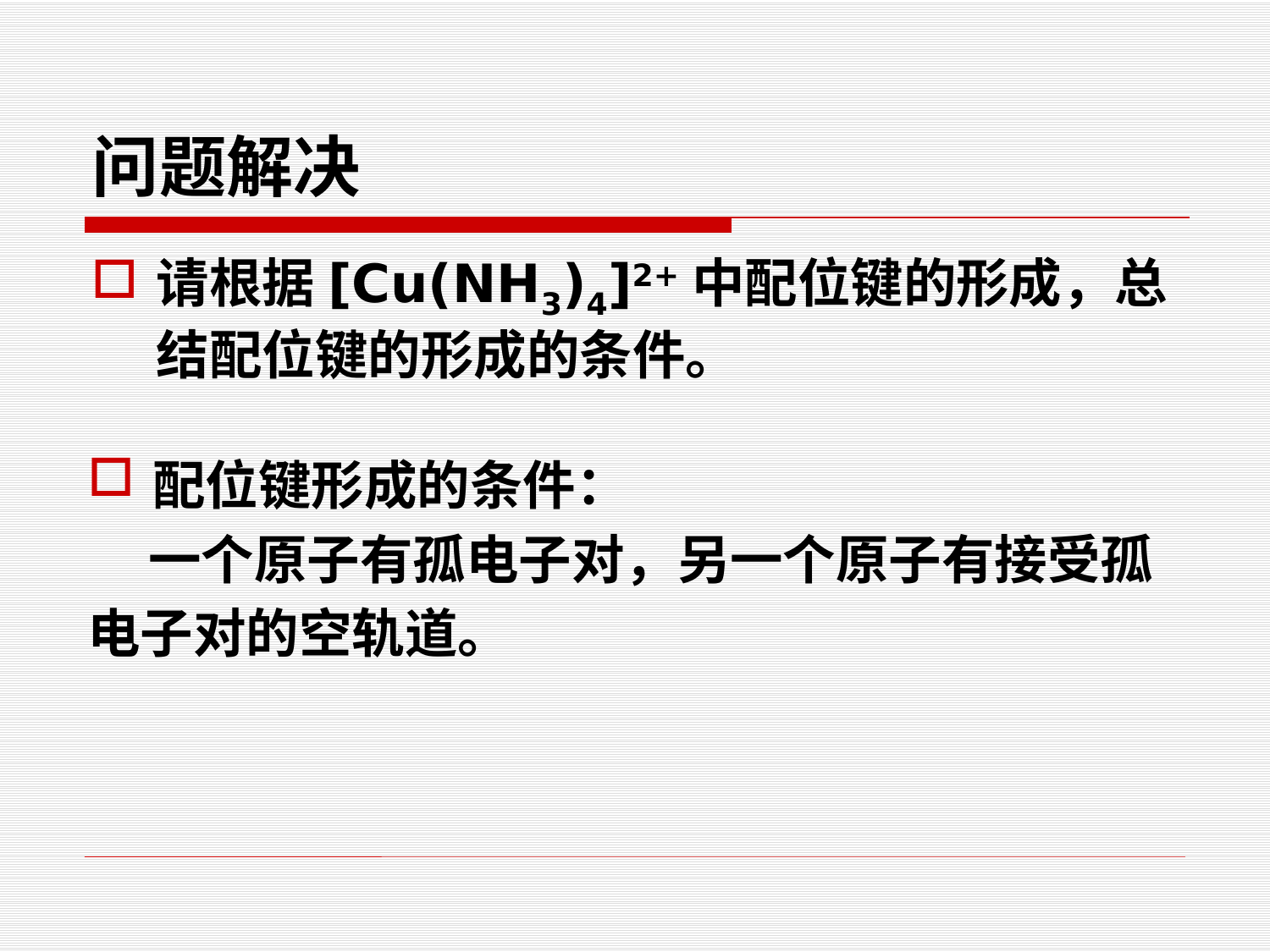

# 问题解决
请根据[Cu(NH3)4]2+中配位键的形成，总结配位键的形成的条件。
配位键形成的条件：
    一个原子有孤电子对，另一个原子有接受孤
电子对的空轨道。